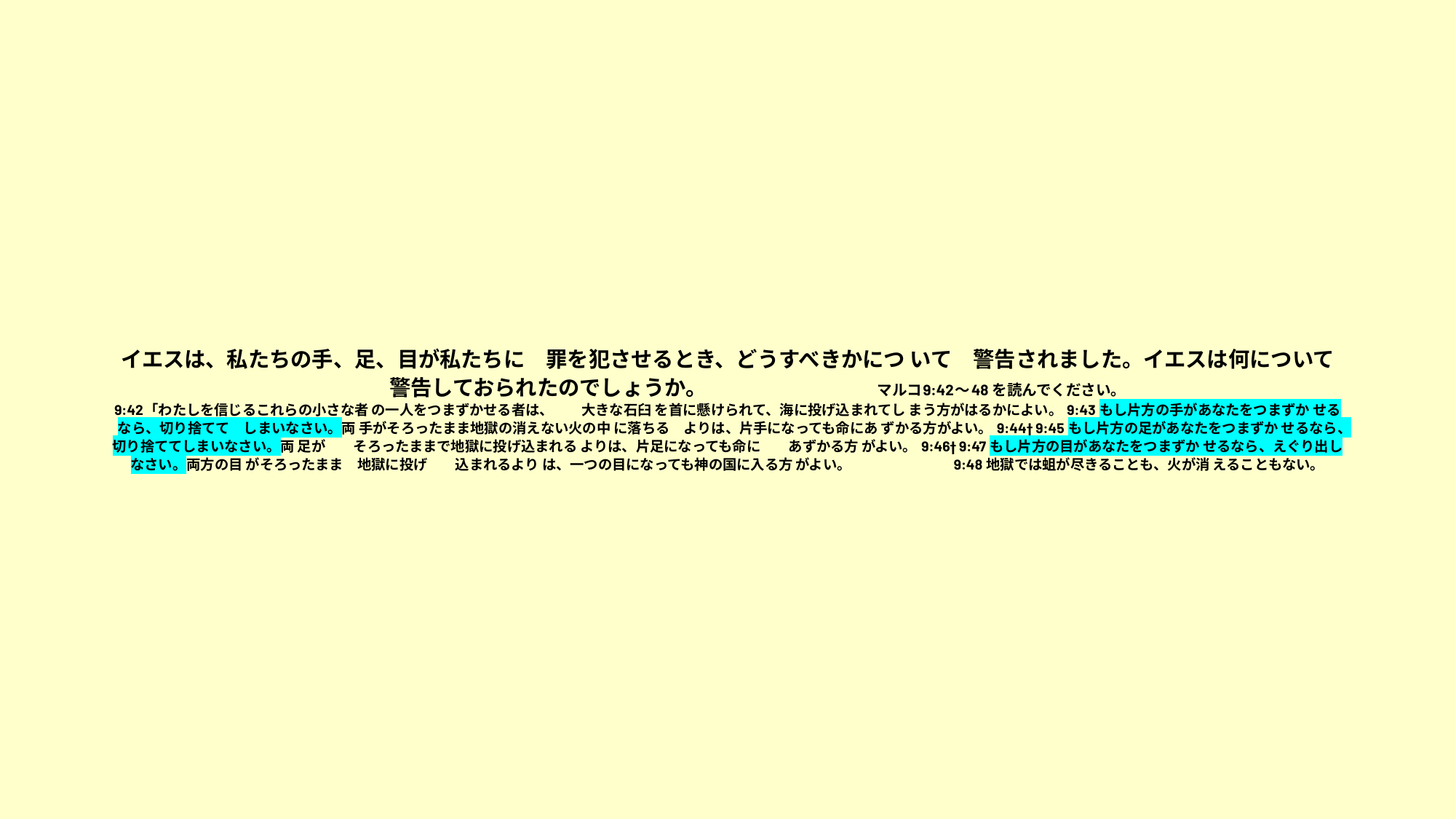

# イエスは、私たちの手、足、目が私たちに　罪を犯させるとき、どうすべきかにつ いて　警告されました。イエスは何について　　　警告しておられたのでしょうか。　　　　　　　　マルコ9:42～48 を読んでください。 9:42「わたしを信じるこれらの小さな者 の一人をつまずかせる者は、　　大きな石臼 を首に懸けられて、海に投げ込まれてし まう方がはるかによい。 9:43 もし片方の手があなたをつまずか せるなら、切り捨てて　しまいなさい。両 手がそろったまま地獄の消えない火の中 に落ちる　よりは、片手になっても命にあ ずかる方がよい。 9:44† 9:45 もし片方の足があなたをつまずか せるなら、切り捨ててしまいなさい。両 足が　　そろったままで地獄に投げ込まれる よりは、片足になっても命に　　あずかる方 がよい。 9:46† 9:47 もし片方の目があなたをつまずか せるなら、えぐり出しなさい。両方の目 がそろったまま　地獄に投げ　　込まれるより は、一つの目になっても神の国に入る方 がよい。 　　　　　　　9:48 地獄では蛆が尽きることも、火が消 えることもない。